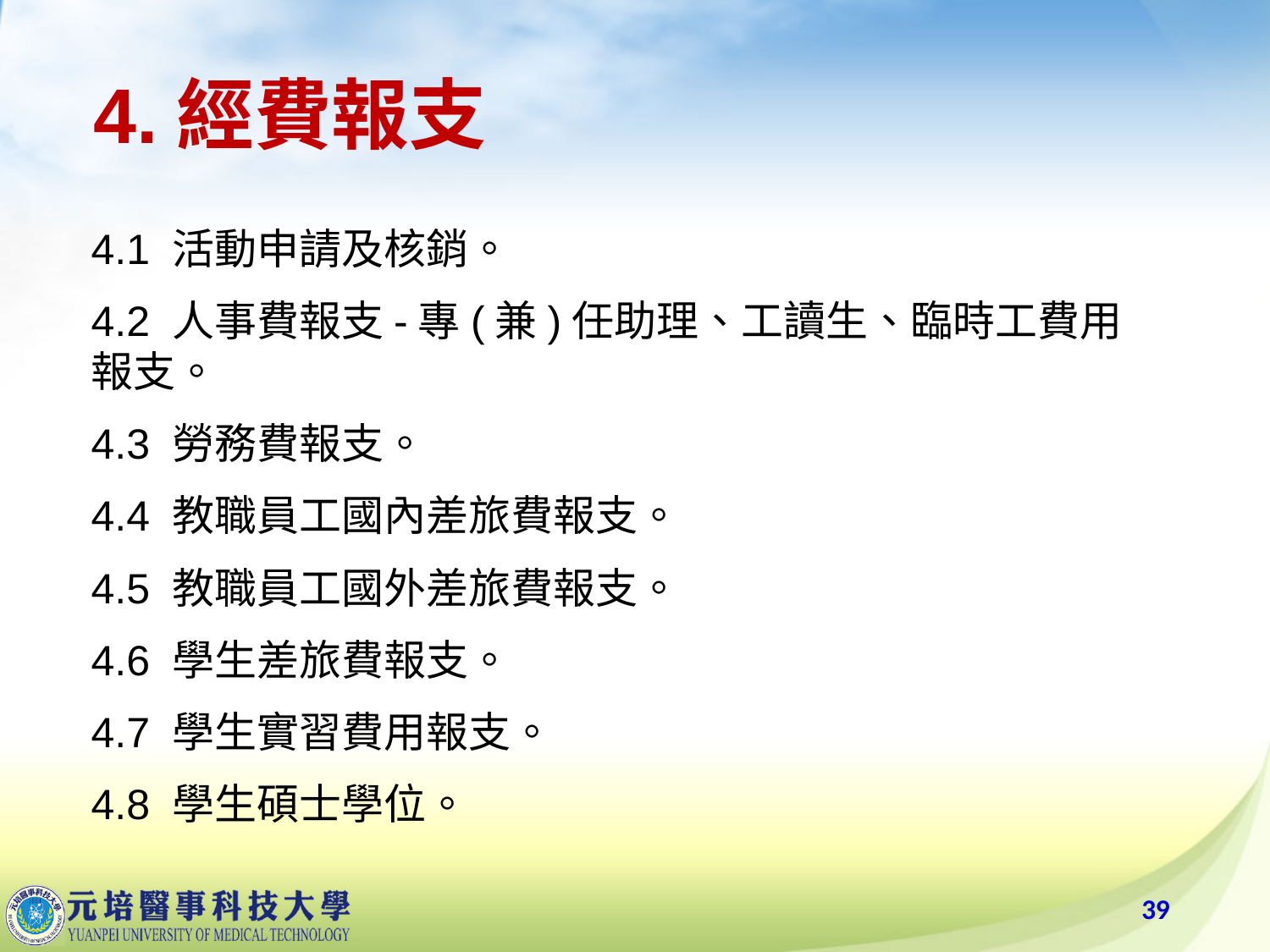

# 4.經費報支
4.1 活動申請及核銷。
4.2 人事費報支-專(兼)任助理、工讀生、臨時工費用報支。
4.3 勞務費報支。
4.4 教職員工國內差旅費報支。
4.5 教職員工國外差旅費報支。
4.6 學生差旅費報支。
4.7 學生實習費用報支。
4.8 學生碩士學位。
39